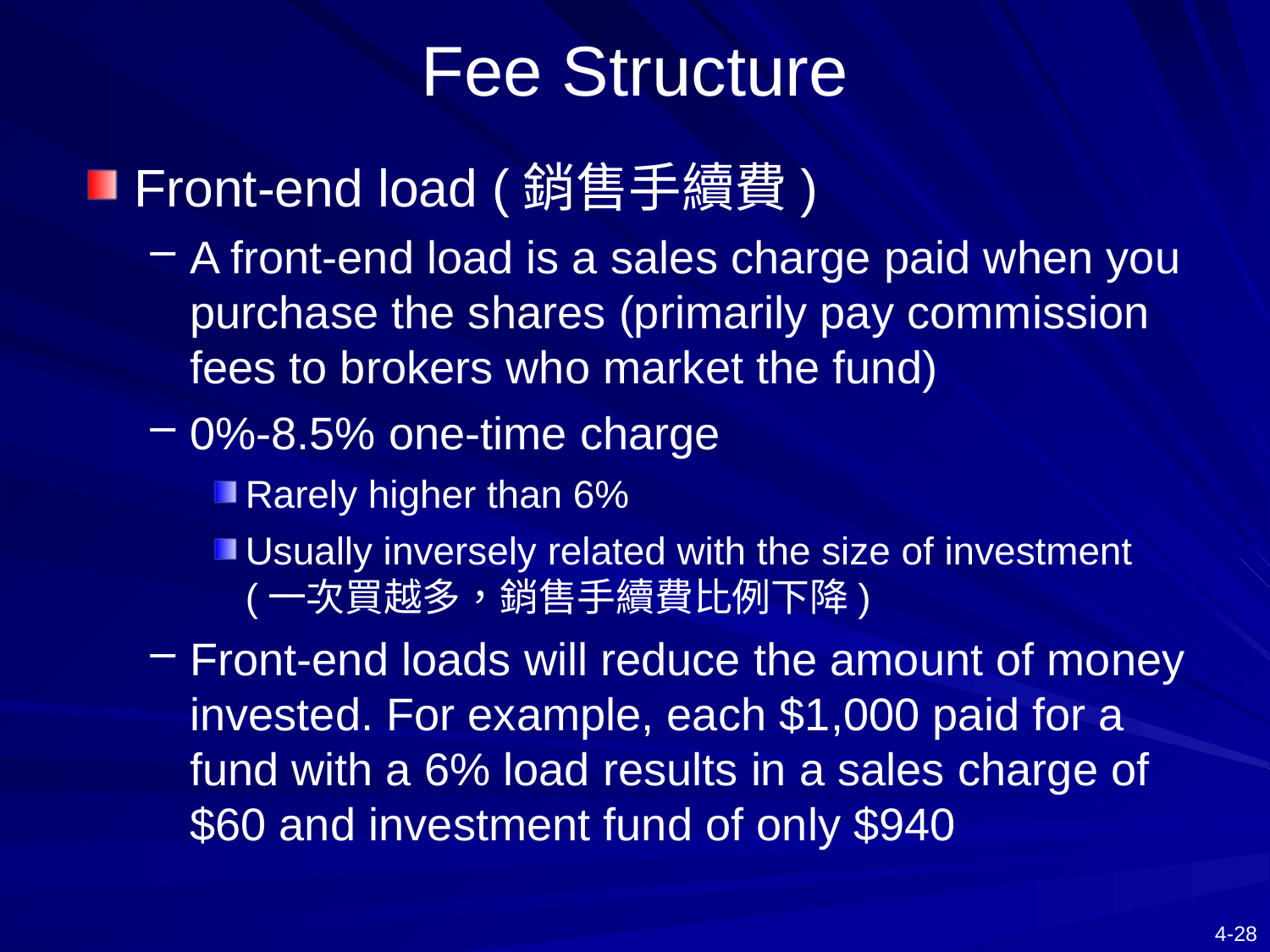

# Fee Structure
Front-end load (銷售手續費)
A front-end load is a sales charge paid when you purchase the shares (primarily pay commission fees to brokers who market the fund)
0%-8.5% one-time charge
Rarely higher than 6%
Usually inversely related with the size of investment (一次買越多，銷售手續費比例下降)
Front-end loads will reduce the amount of money invested. For example, each $1,000 paid for a fund with a 6% load results in a sales charge of $60 and investment fund of only $940